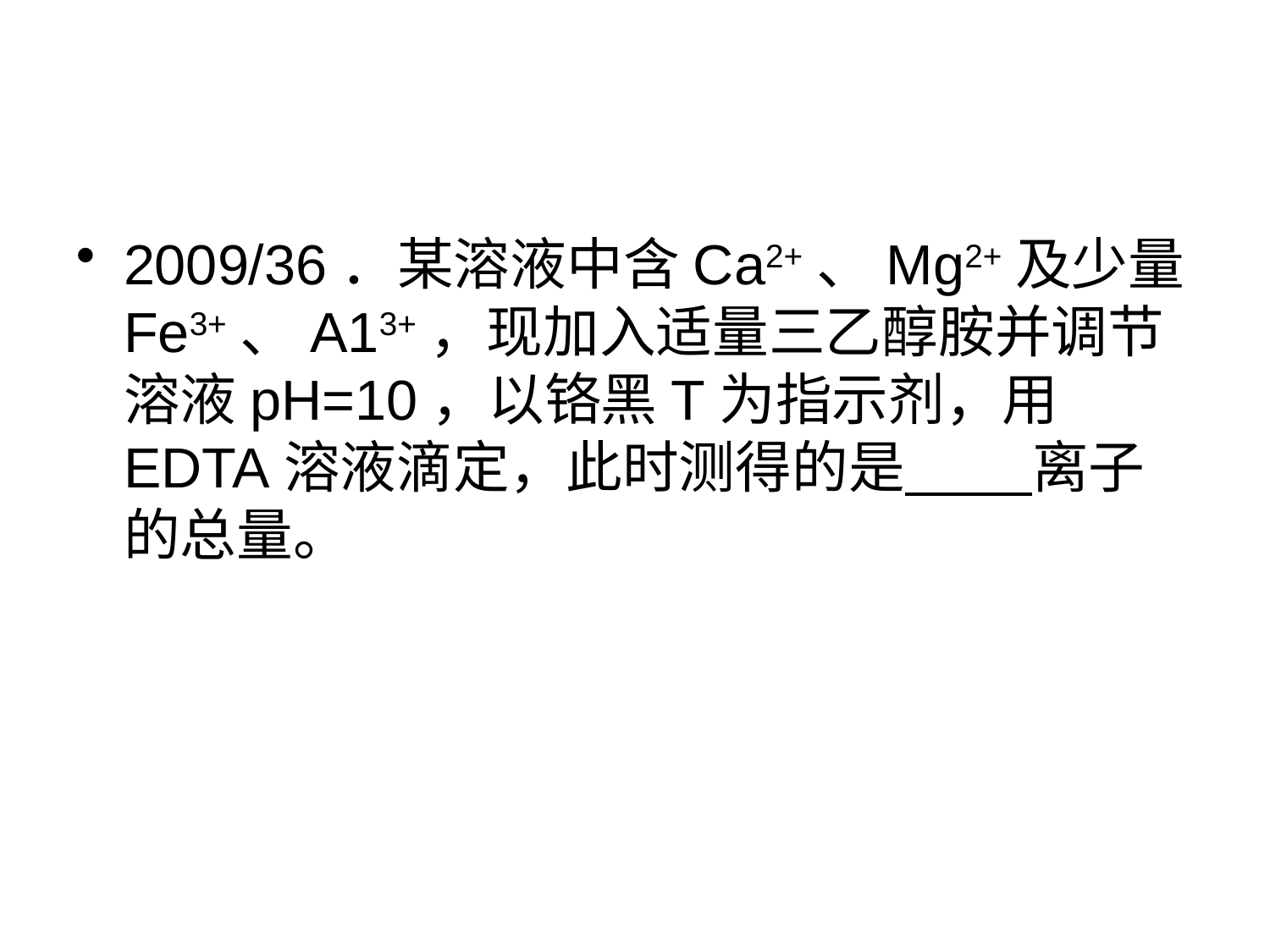

2009/36．某溶液中含Ca2+、Mg2+及少量Fe3+、A13+，现加入适量三乙醇胺并调节溶液pH=10，以铬黑T为指示剂，用EDTA溶液滴定，此时测得的是          离子的总量。